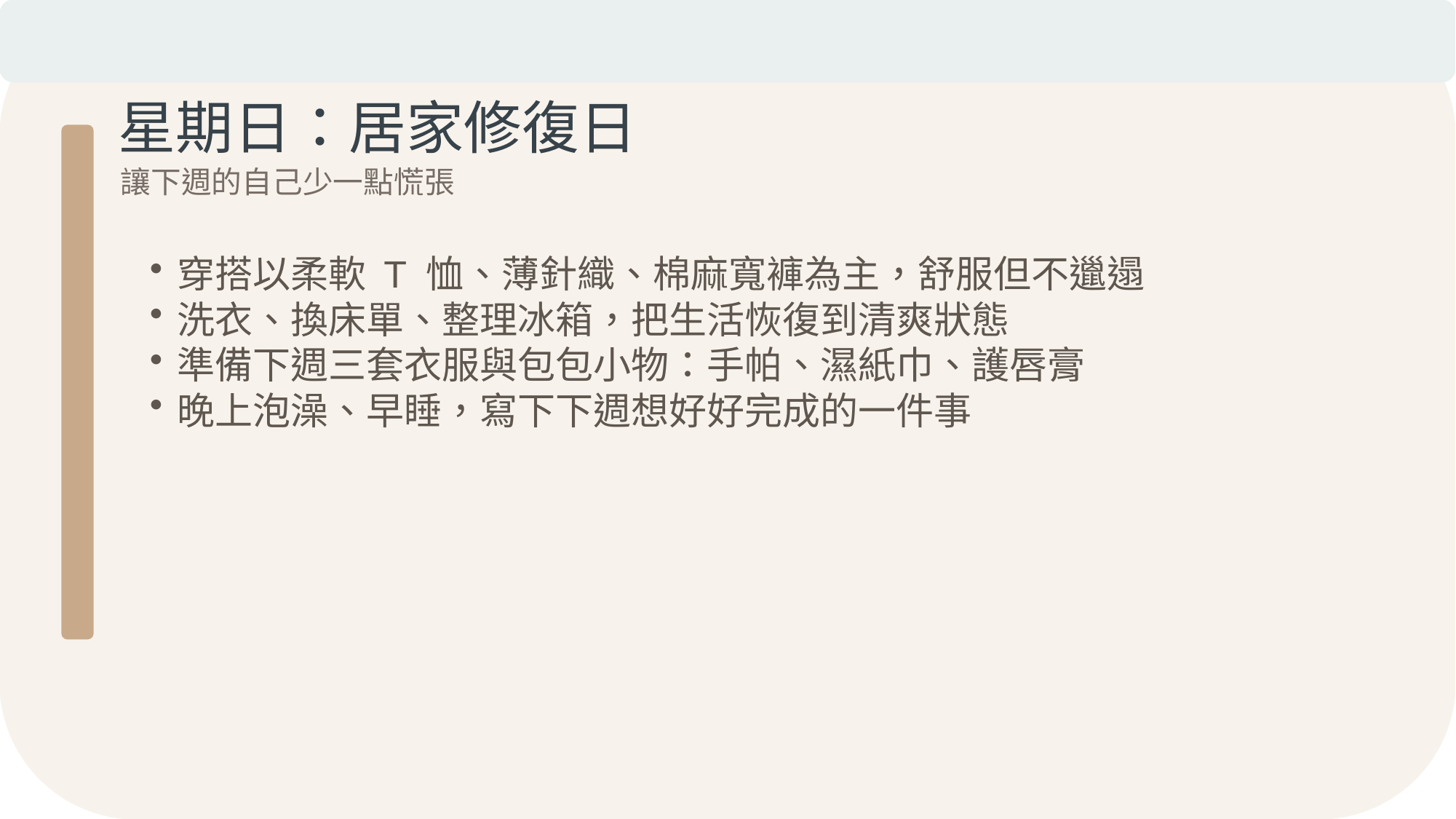

星期日：居家修復日

讓下週的自己少一點慌張
穿搭以柔軟 T 恤、薄針織、棉麻寬褲為主，舒服但不邋遢
洗衣、換床單、整理冰箱，把生活恢復到清爽狀態
準備下週三套衣服與包包小物：手帕、濕紙巾、護唇膏
晚上泡澡、早睡，寫下下週想好好完成的一件事